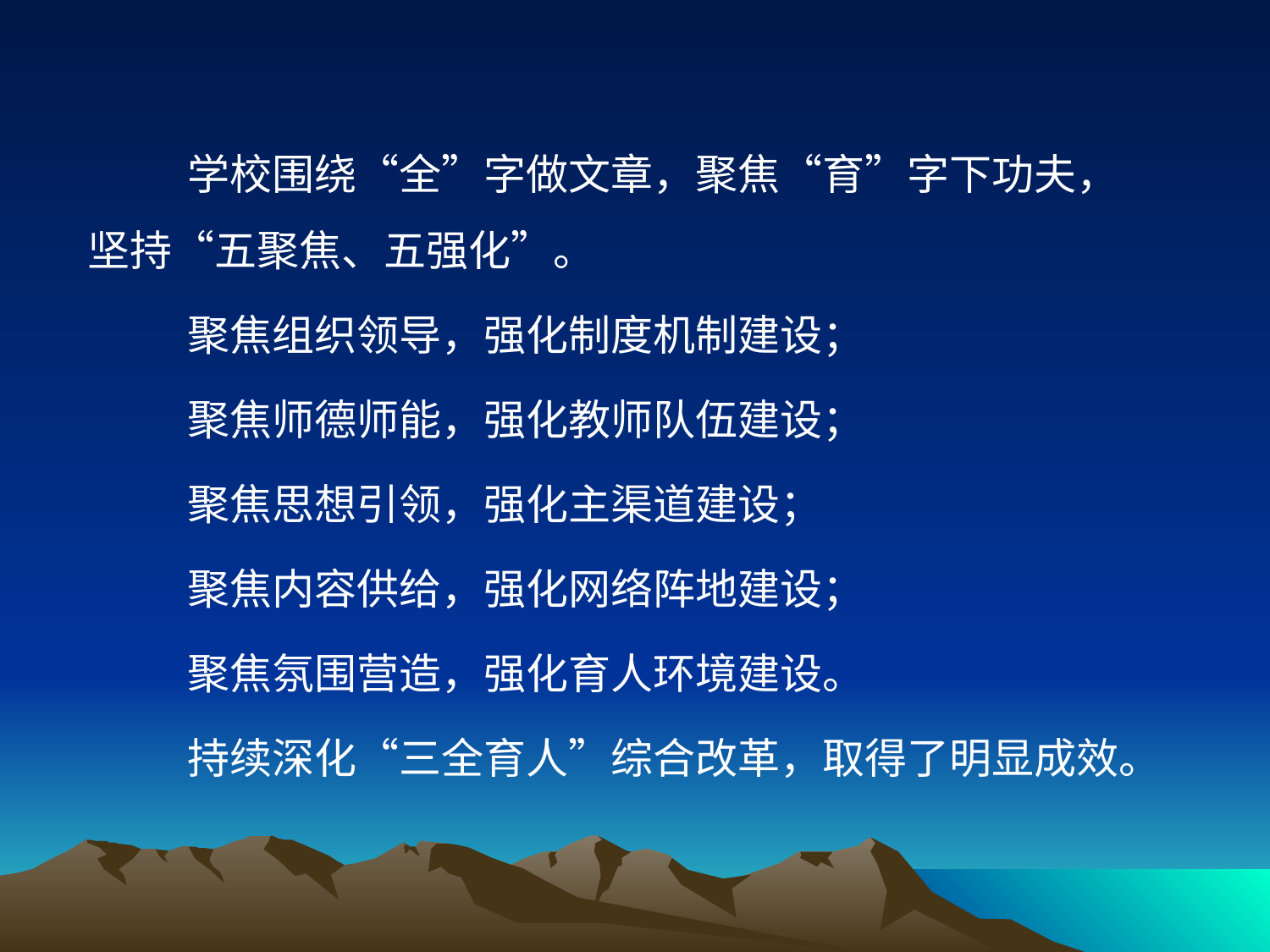

学校围绕“全”字做文章，聚焦“育”字下功夫，坚持“五聚焦、五强化”。
聚焦组织领导，强化制度机制建设；
聚焦师德师能，强化教师队伍建设；
聚焦思想引领，强化主渠道建设；
聚焦内容供给，强化网络阵地建设；
聚焦氛围营造，强化育人环境建设。
持续深化“三全育人”综合改革，取得了明显成效。